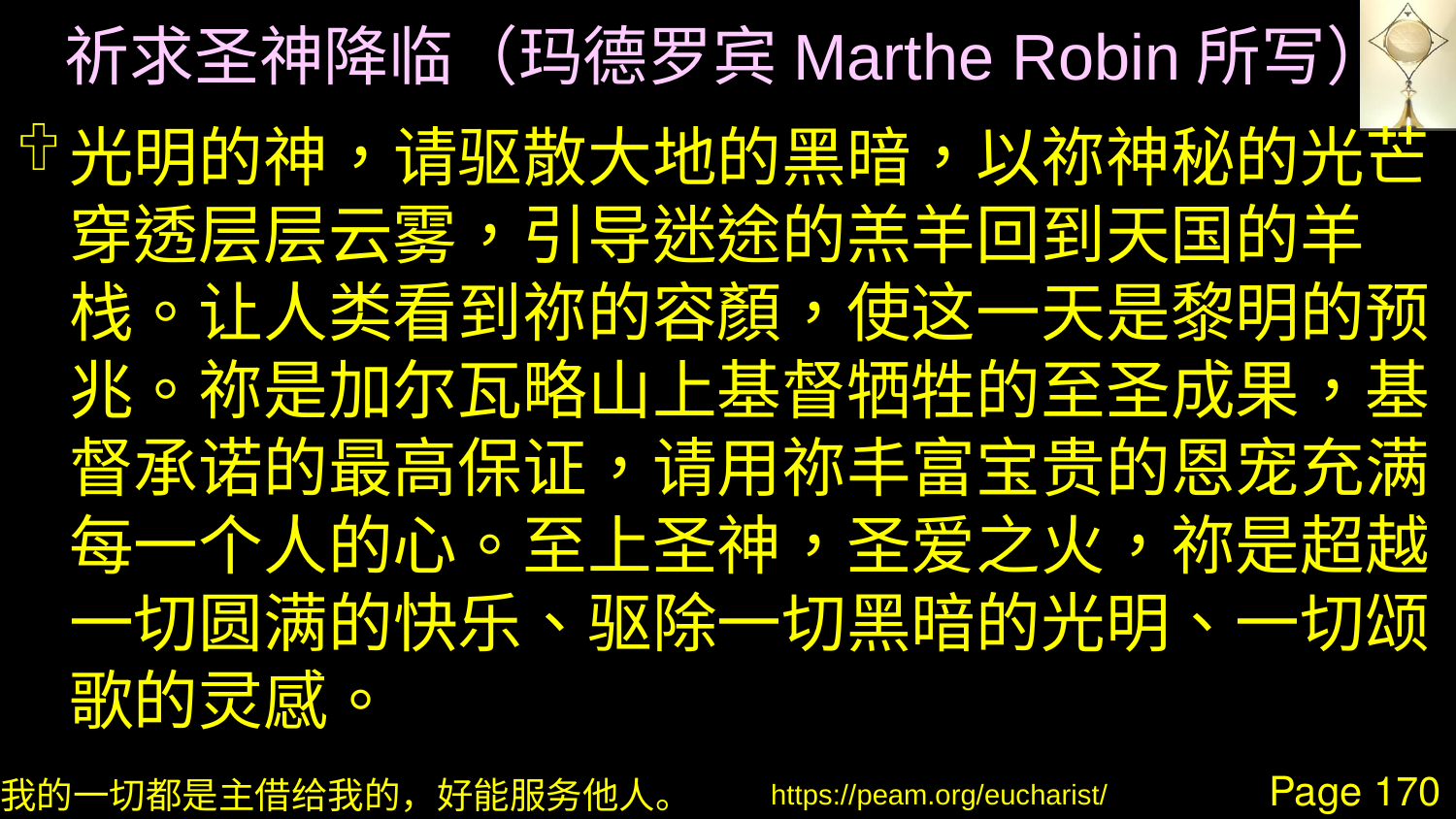

# 祈求圣神降临（玛德罗宾Marthe Robin所写）
光明的神，请驱散大地的黑暗，以祢神秘的光芒穿透层层云雾，引导迷途的羔羊回到天国的羊栈。让人类看到祢的容顏，使这一天是黎明的预兆。祢是加尔瓦略山上基督牺牲的至圣成果，基督承诺的最高保证，请用祢丰富宝贵的恩宠充满每一个人的心。至上圣神，圣爱之火，祢是超越一切圆满的快乐、驱除一切黑暗的光明、一切颂歌的灵感。